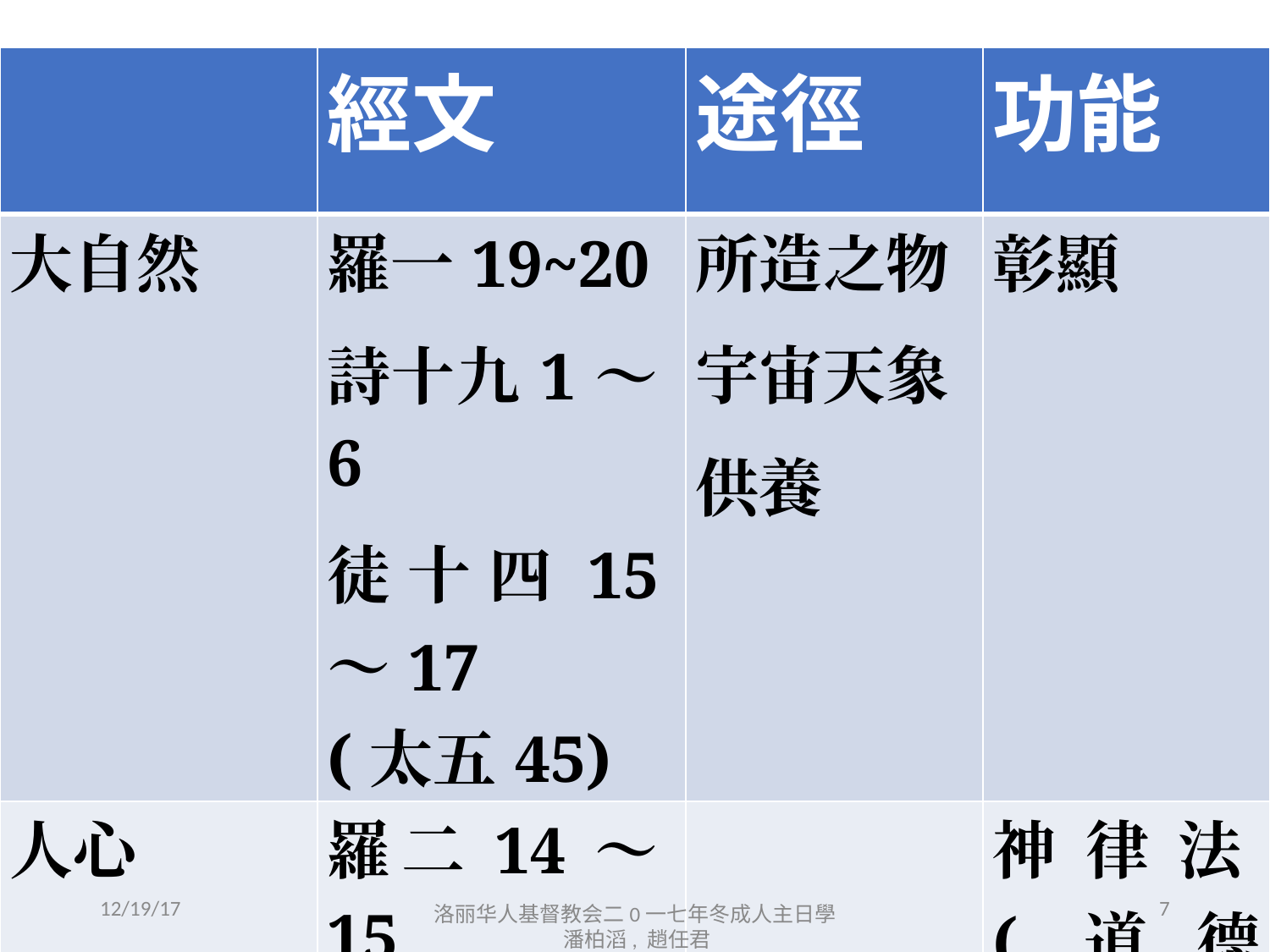

|  | 經文 | 途徑 | 功能 |
| --- | --- | --- | --- |
| 大自然 | 羅一19~20 詩十九1～6 徒十四15～17 (太五45) | 所造之物 宇宙天象 供養 | 彰顯 |
| 人心 | 羅二14～15 |  | 神律法(道德上)的要求 |
12/19/17
7
洛丽华人基督教会二0一七年冬成人主日學   潘柏滔, 趙任君